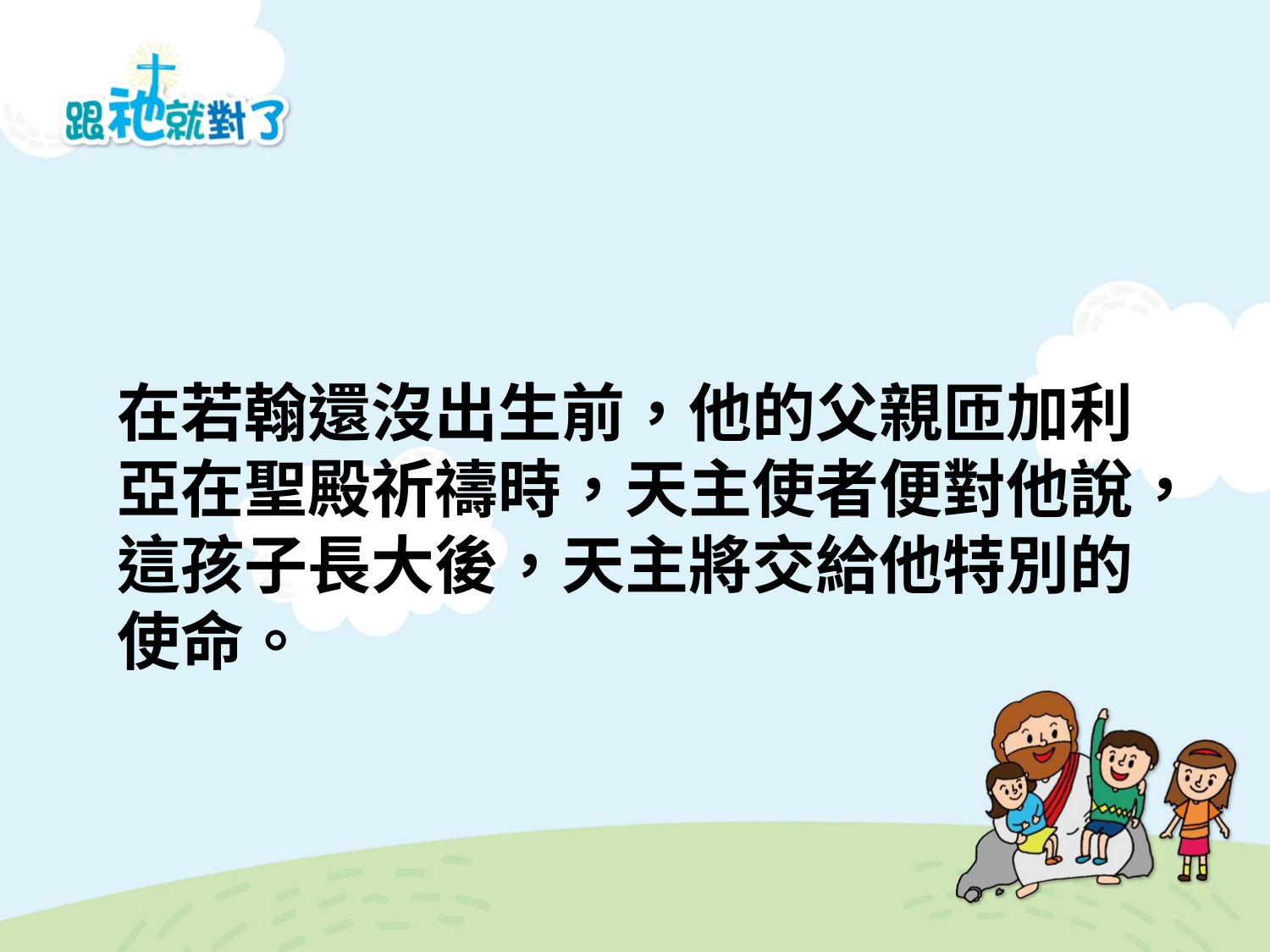

在若翰還沒出生前，他的父親匝加利亞在聖殿祈禱時，天主使者便對他說，這孩子長大後，天主將交給他特別的使命。